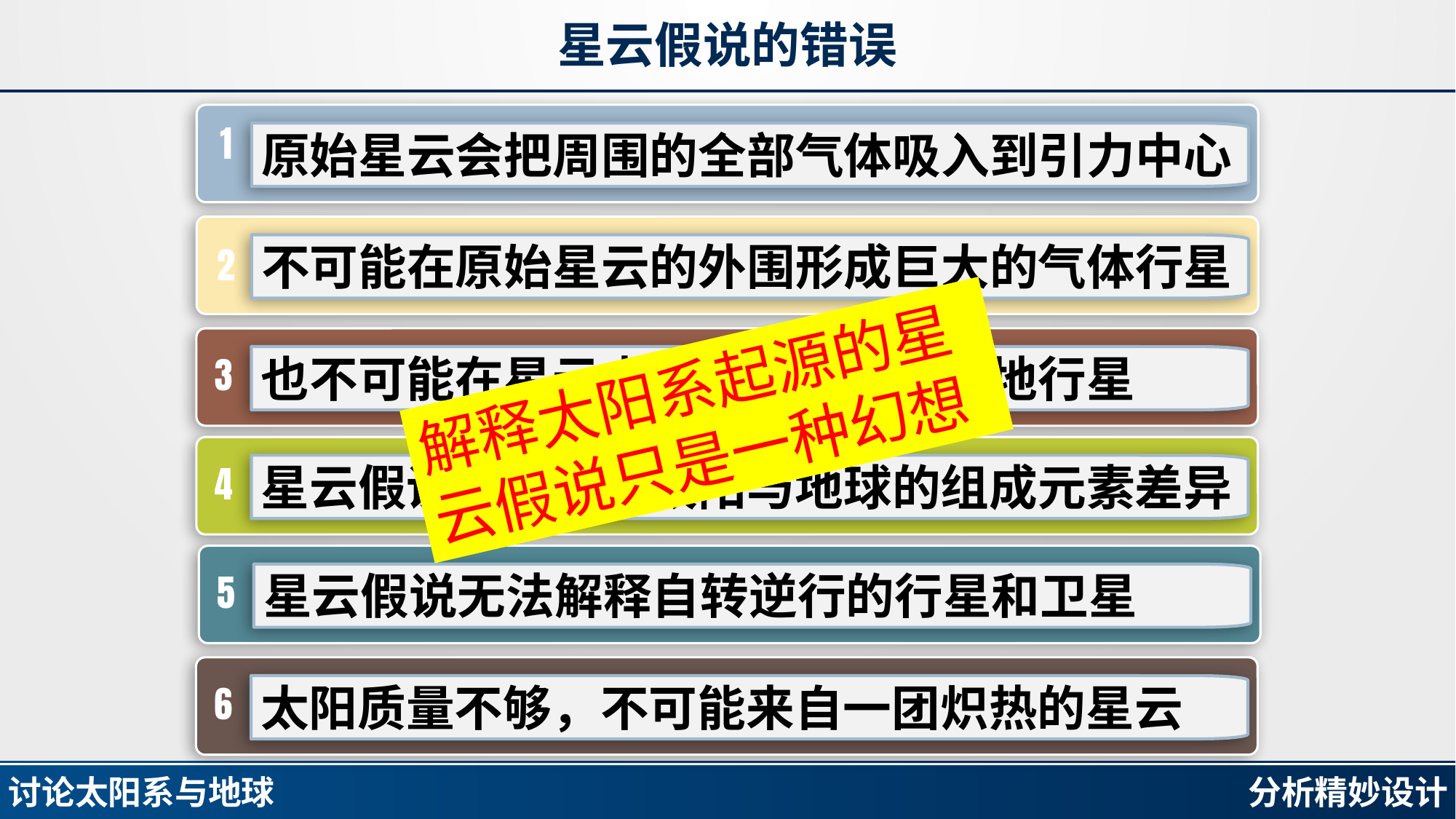

1

原始星云会把周围的全部气体吸入到引力中心
2

不可能在原始星云的外围形成巨大的气体行星
3

也不可能在星云内部形成固态的类地行星
4

星云假说无法解释太阳与地球的组成元素差异
# 星云假说的错误
5

星云假说无法解释自转逆行的行星和卫星
6

太阳质量不够，不可能来自一团炽热的星云
解释太阳系起源的星云假说只是一种幻想